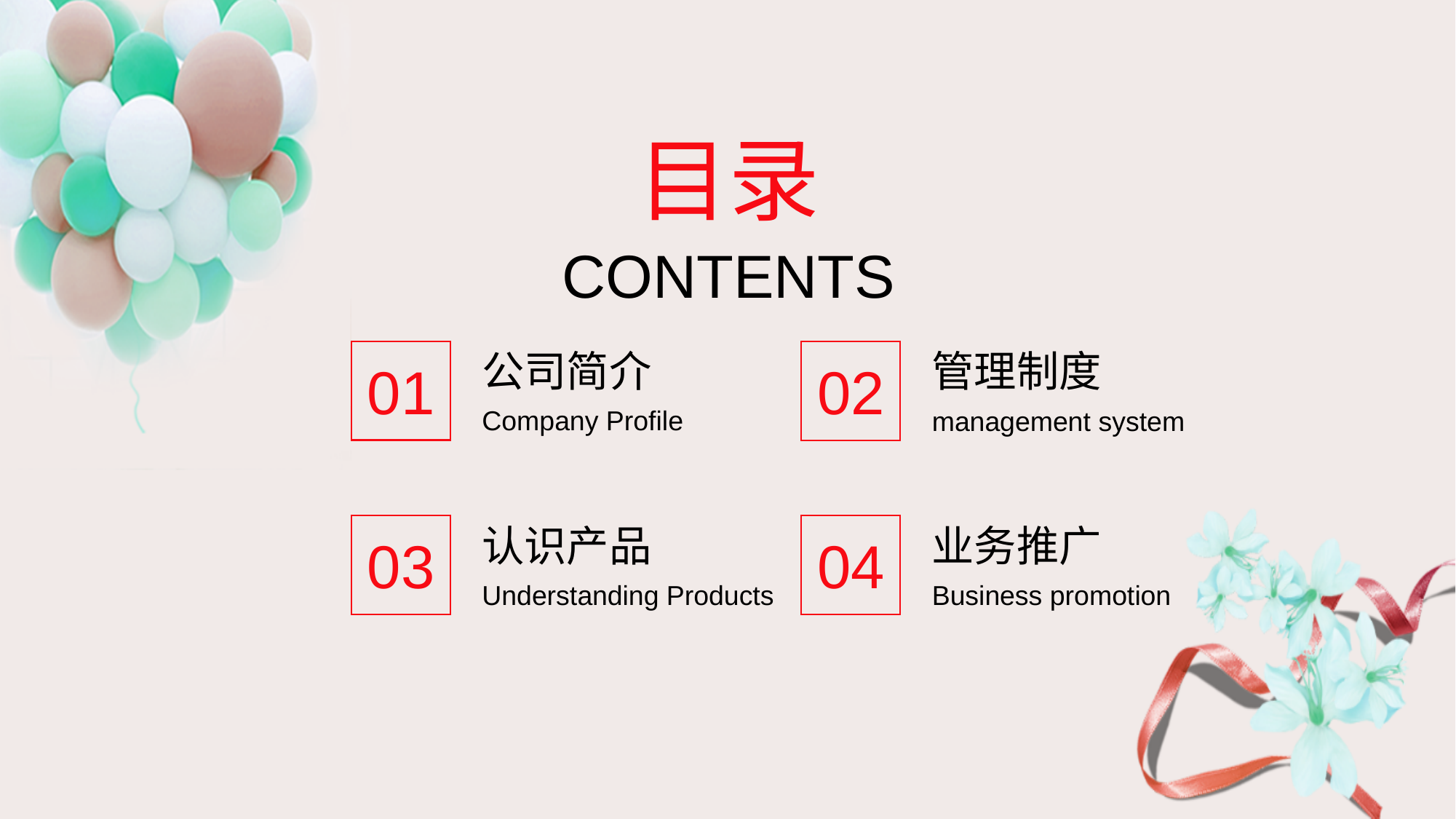

目录
CONTENTS
公司简介
Company Profile

01
管理制度
management system

02
认识产品
Understanding Products

03
业务推广
Business promotion

04